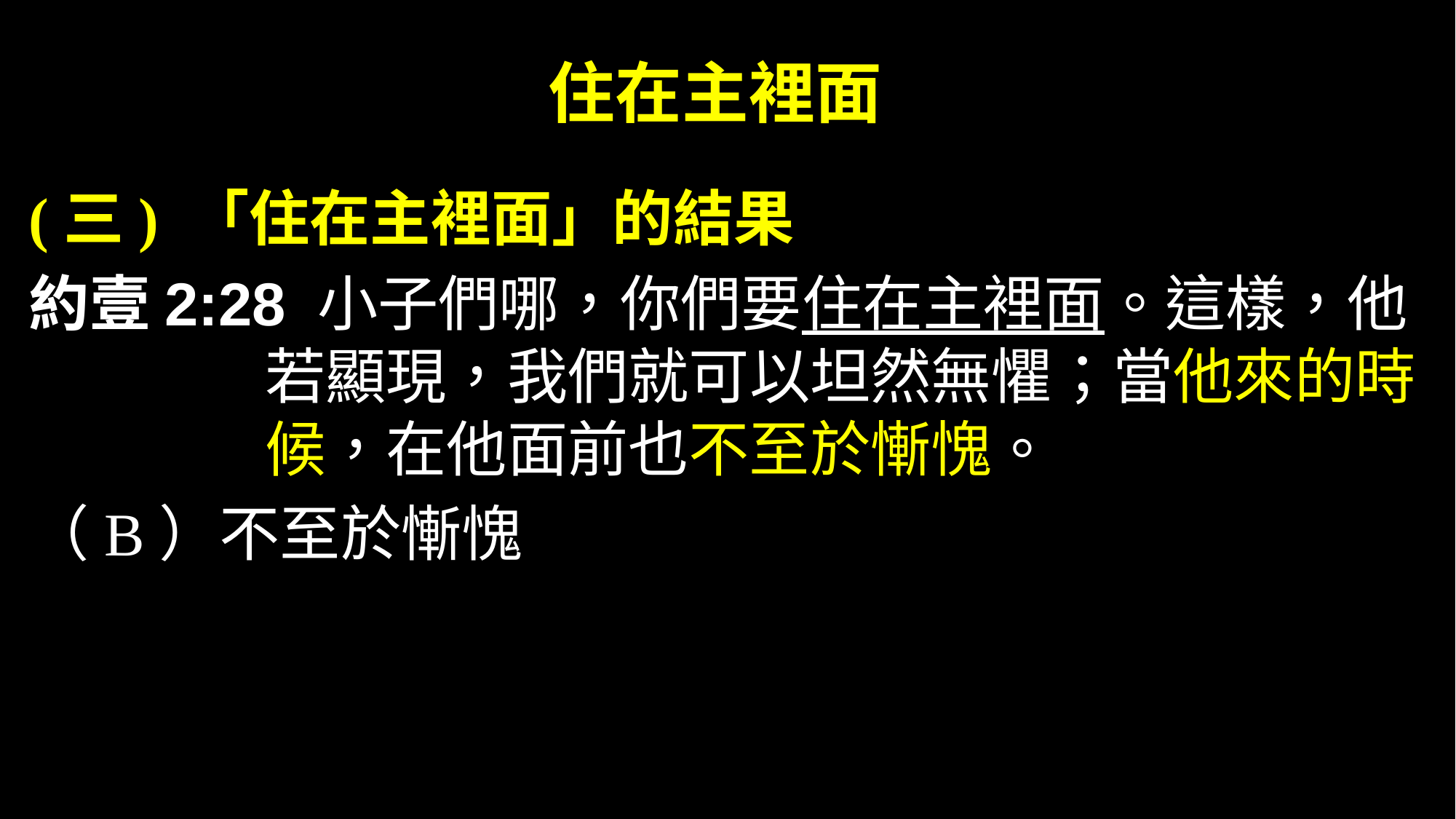

# 住在主裡面
(三) 「住在主裡面」的結果
約壹2:28 小子們哪，你們要住在主裡面。這樣，他若顯現，我們就可以坦然無懼；當他來的時候，在他面前也不至於慚愧。
（B）不至於慚愧